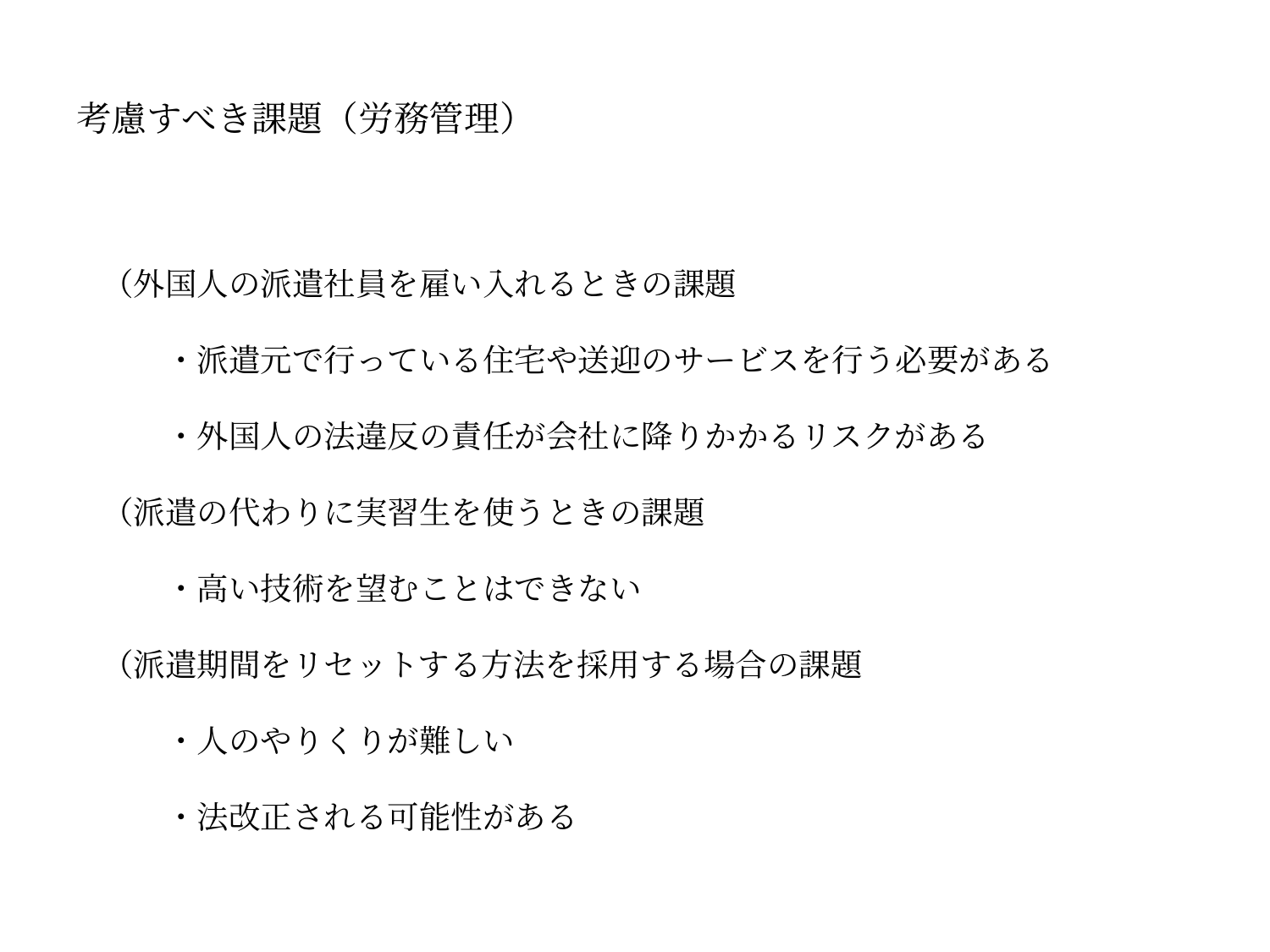

# 考慮すべき課題（労務管理）
（外国人の派遣社員を雇い入れるときの課題

　　・派遣元で行っている住宅や送迎のサービスを行う必要がある

　　・外国人の法違反の責任が会社に降りかかるリスクがある

（派遣の代わりに実習生を使うときの課題

　　・高い技術を望むことはできない

（派遣期間をリセットする方法を採用する場合の課題

　　・人のやりくりが難しい

　　・法改正される可能性がある